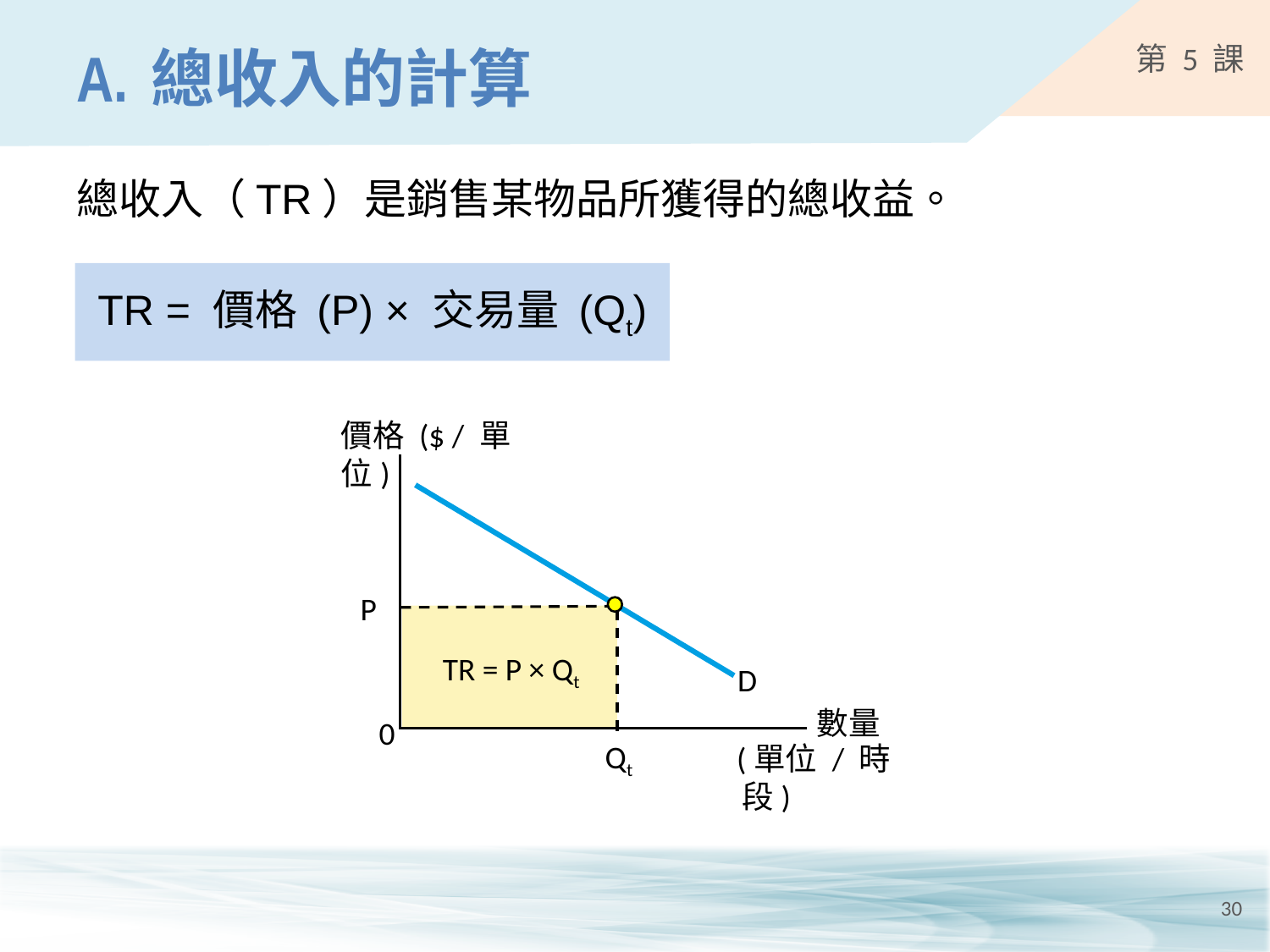

# A.	總收入的計算
總收入（TR）是銷售某物品所獲得的總收益。
TR = 價格 (P) × 交易量 (Qt)
價格 ($ / 單位)
P
D
數量
0
Qt
 (單位 / 時段)

TR = P × Qt
30